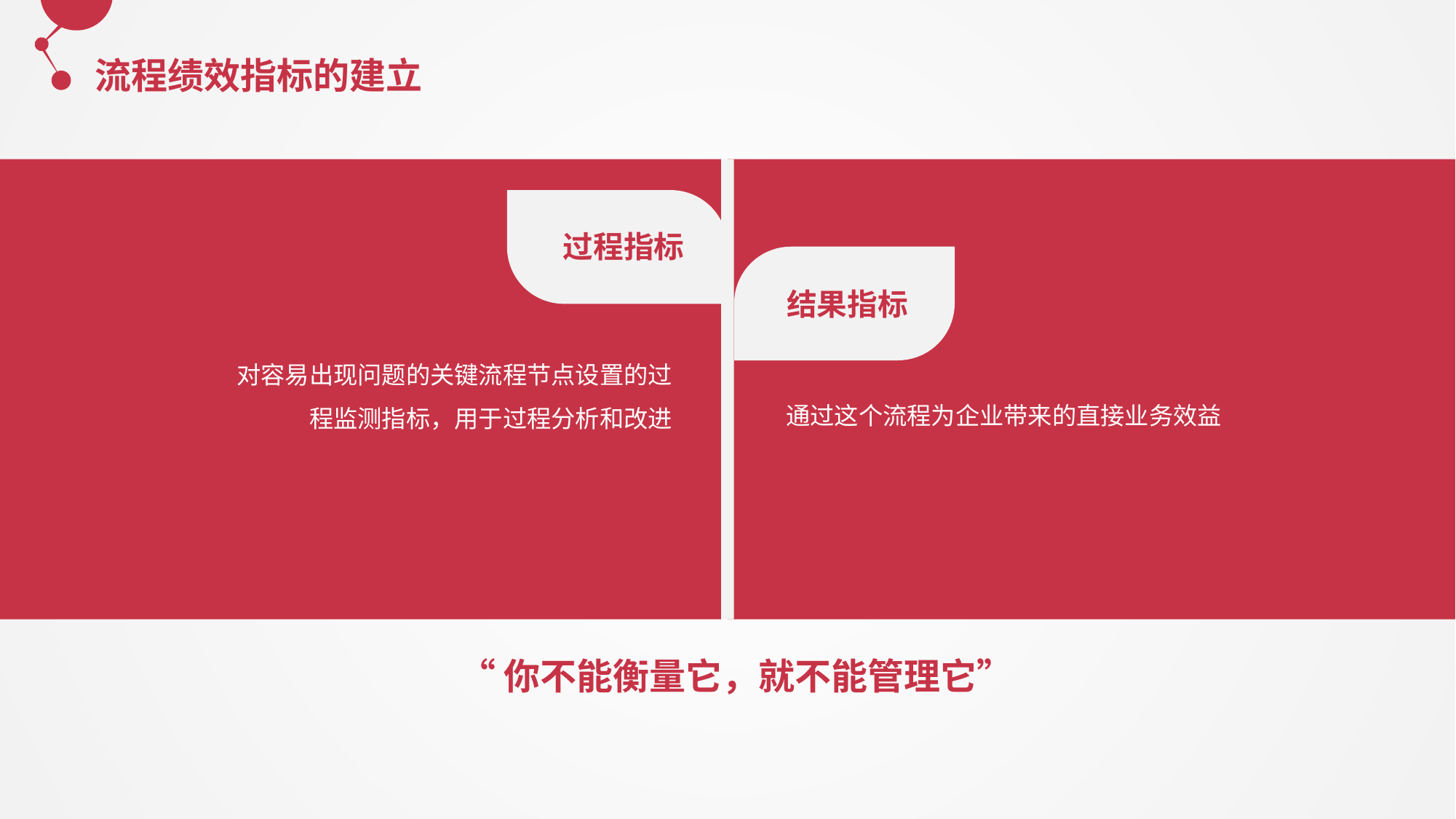

流程绩效指标的建立

过程指标

结果指标
对容易出现问题的关键流程节点设置的过程监测指标，用于过程分析和改进
通过这个流程为企业带来的直接业务效益
“你不能衡量它，就不能管理它”